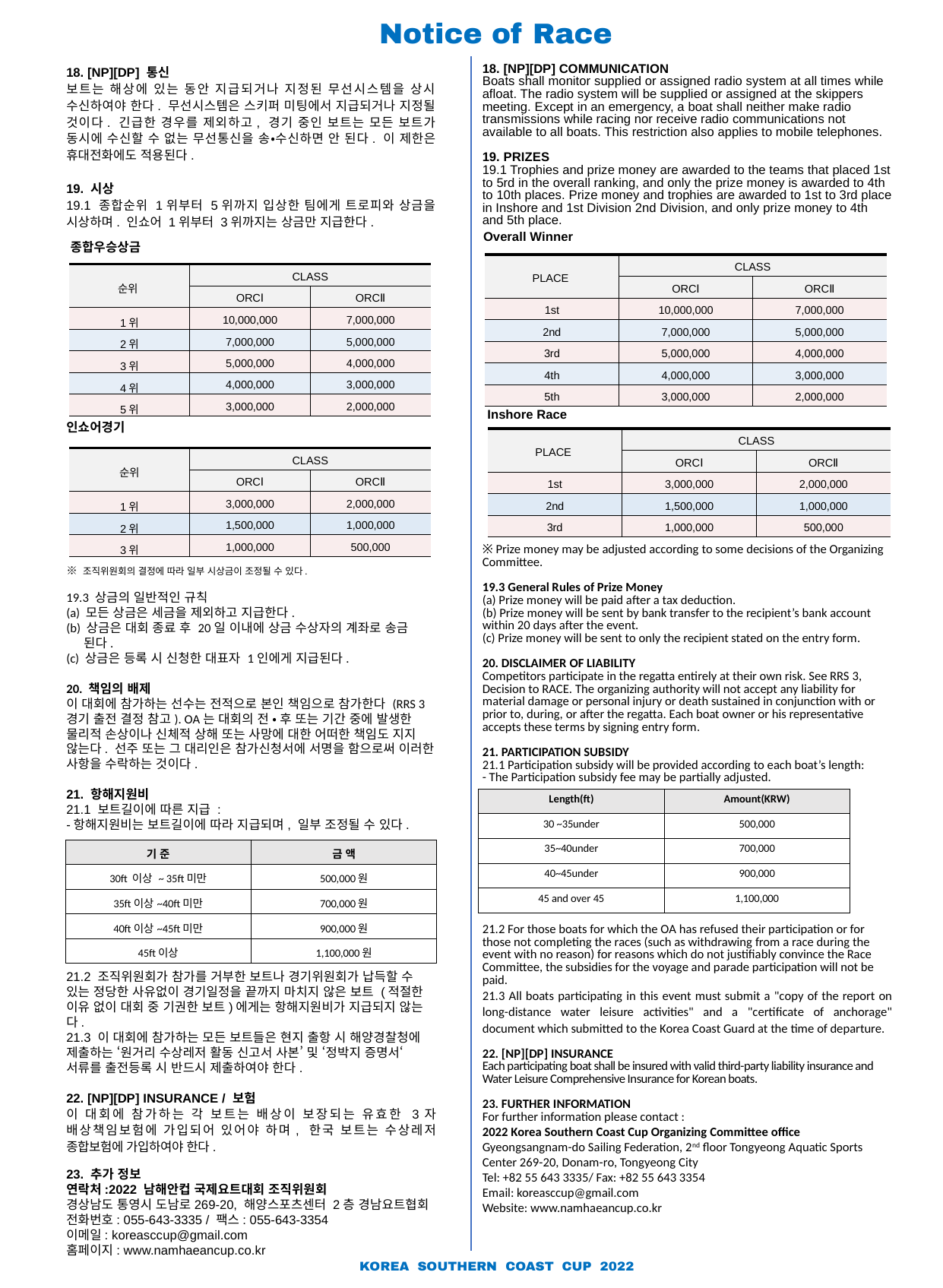

Notice of Race
18. [NP][DP] 통신
보트는 해상에 있는 동안 지급되거나 지정된 무선시스템을 상시 수신하여야 한다. 무선시스템은 스키퍼 미팅에서 지급되거나 지정될 것이다. 긴급한 경우를 제외하고, 경기 중인 보트는 모든 보트가 동시에 수신할 수 없는 무선통신을 송•수신하면 안 된다. 이 제한은 휴대전화에도 적용된다.

19. 시상
19.1 종합순위 1위부터 5위까지 입상한 팀에게 트로피와 상금을 시상하며. 인쇼어 1위부터 3위까지는 상금만 지급한다.

※ 조직위원회의 결정에 따라 일부 시상금이 조정될 수 있다.

19.3 상금의 일반적인 규칙
(a) 모든 상금은 세금을 제외하고 지급한다.
(b) 상금은 대회 종료 후 20일 이내에 상금 수상자의 계좌로 송금
    된다.
(c) 상금은 등록 시 신청한 대표자 1인에게 지급된다.

20. 책임의 배제
이 대회에 참가하는 선수는 전적으로 본인 책임으로 참가한다 (RRS 3 경기 출전 결정 참고). OA는 대회의 전 • 후 또는 기간 중에 발생한 물리적 손상이나 신체적 상해 또는 사망에 대한 어떠한 책임도 지지 않는다. 선주 또는 그 대리인은 참가신청서에 서명을 함으로써 이러한 사항을 수락하는 것이다.

21. 항해지원비
21.1 보트길이에 따른 지급 :
-항해지원비는 보트길이에 따라 지급되며, 일부 조정될 수 있다.

21.2 조직위원회가 참가를 거부한 보트나 경기위원회가 납득할 수 있는 정당한 사유없이 경기일정을 끝까지 마치지 않은 보트 (적절한 이유 없이 대회 중 기권한 보트)에게는 항해지원비가 지급되지 않는다.
21.3 이 대회에 참가하는 모든 보트들은 현지 출항 시 해양경찰청에 제출하는 ‘원거리 수상레저 활동 신고서 사본’ 및 ‘정박지 증명서‘ 서류를 출전등록 시 반드시 제출하여야 한다.

22. [NP][DP] INSURANCE / 보험
이 대회에 참가하는 각 보트는 배상이 보장되는 유효한 3자 배상책임보험에 가입되어 있어야 하며, 한국 보트는 수상레저 종합보험에 가입하여야 한다.
23. 추가 정보
연락처:2022 남해안컵 국제요트대회 조직위원회
경상남도 통영시 도남로269-20, 해양스포츠센터 2층 경남요트협회 전화번호: 055-643-3335 / 팩스: 055-643-3354
이메일: koreasccup@gmail.com
홈페이지: www.namhaeancup.co.kr
18. [NP][DP] COMMUNICATION
Boats shall monitor supplied or assigned radio system at all times while afloat. The radio system will be supplied or assigned at the skippers meeting. Except in an emergency, a boat shall neither make radio transmissions while racing nor receive radio communications not available to all boats. This restriction also applies to mobile telephones.

19. PRIZES
19.1 Trophies and prize money are awarded to the teams that placed 1st to 5rd in the overall ranking, and only the prize money is awarded to 4th to 10th places. Prize money and trophies are awarded to 1st to 3rd place in Inshore and 1st Division 2nd Division, and only prize money to 4th and 5th place.

※ Prize money may be adjusted according to some decisions of the Organizing Committee.

19.3 General Rules of Prize Money
(a) Prize money will be paid after a tax deduction.
(b) Prize money will be sent by bank transfer to the recipient’s bank account within 20 days after the event.
(c) Prize money will be sent to only the recipient stated on the entry form.

20. DISCLAIMER OF LIABILITY
Competitors participate in the regatta entirely at their own risk. See RRS 3, Decision to RACE. The organizing authority will not accept any liability for material damage or personal injury or death sustained in conjunction with or prior to, during, or after the regatta. Each boat owner or his representative accepts these terms by signing entry form.

21. PARTICIPATION SUBSIDY
21.1 Participation subsidy will be provided according to each boat’s length:
- The Participation subsidy fee may be partially adjusted.

21.2 For those boats for which the OA has refused their participation or for those not completing the races (such as withdrawing from a race during the event with no reason) for reasons which do not justifiably convince the Race Committee, the subsidies for the voyage and parade participation will not be paid.
21.3 All boats participating in this event must submit a "copy of the report on long-distance water leisure activities" and a "certificate of anchorage" document which submitted to the Korea Coast Guard at the time of departure.
22. [NP][DP] INSURANCE
Each participating boat shall be insured with valid third-party liability insurance and Water Leisure Comprehensive Insurance for Korean boats.

23. FURTHER INFORMATION
For further information please contact :
2022 Korea Southern Coast Cup Organizing Committee office
Gyeongsangnam-do Sailing Federation, 2nd floor Tongyeong Aquatic Sports Center 269-20, Donam-ro, Tongyeong City
Tel: +82 55 643 3335/ Fax: +82 55 643 3354
Email: koreasccup@gmail.com
Website: www.namhaeancup.co.kr

Overall Winner
종합우승상금
| PLACE | CLASS |  |
| --- | --- | --- |
|  | ORCⅠ | ORCⅡ |
| 1st | 10,000,000 | 7,000,000 |
| 2nd | 7,000,000 | 5,000,000 |
| 3rd | 5,000,000 | 4,000,000 |
| 4th | 4,000,000 | 3,000,000 |
| 5th | 3,000,000 | 2,000,000 |
| 순위 | CLASS |  |
| --- | --- | --- |
|  | ORCⅠ | ORCⅡ |
| 1위 | 10,000,000 | 7,000,000 |
| 2위 | 7,000,000 | 5,000,000 |
| 3위 | 5,000,000 | 4,000,000 |
| 4위 | 4,000,000 | 3,000,000 |
| 5위 | 3,000,000 | 2,000,000 |
Inshore Race
인쇼어경기
| PLACE | CLASS |  |
| --- | --- | --- |
|  | ORCⅠ | ORCⅡ |
| 1st | 3,000,000 | 2,000,000 |
| 2nd | 1,500,000 | 1,000,000 |
| 3rd | 1,000,000 | 500,000 |
| 순위 | CLASS |  |
| --- | --- | --- |
|  | ORCⅠ | ORCⅡ |
| 1위 | 3,000,000 | 2,000,000 |
| 2위 | 1,500,000 | 1,000,000 |
| 3위 | 1,000,000 | 500,000 |
| Length(ft) | Amount(KRW) |
| --- | --- |
| 30 ~35under | 500,000 |
| 35~40under | 700,000 |
| 40~45under | 900,000 |
| 45 and over 45 | 1,100,000 |
| 기 준 | 금 액 |
| --- | --- |
| 30ft 이상 ~ 35ft미만 | 500,000원 |
| 35ft이상~40ft미만 | 700,000원 |
| 40ft이상~45ft미만 | 900,000원 |
| 45ft이상 | 1,100,000원 |
KOREA  SOUTHERN  COAST  CUP  2022